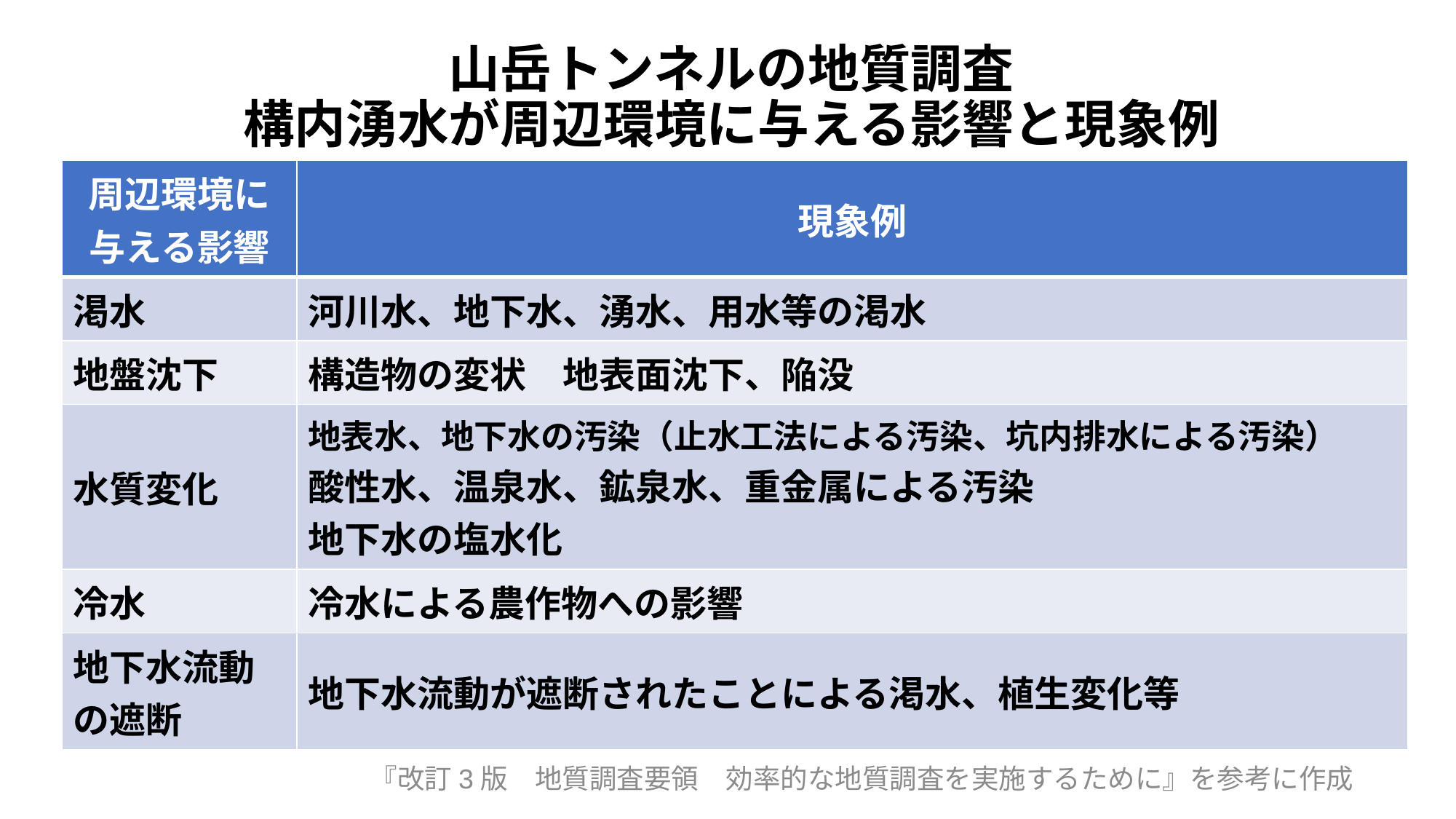

# 山岳トンネルの地質調査 構内湧水が周辺環境に与える影響と現象例
| 周辺環境に与える影響 | 現象例 |
| --- | --- |
| 渇水 | 河川水、地下水、湧水、用水等の渇水 |
| 地盤沈下 | 構造物の変状　地表面沈下、陥没 |
| 水質変化 | 地表水、地下水の汚染（止水工法による汚染、坑内排水による汚染） 酸性水、温泉水、鉱泉水、重金属による汚染 地下水の塩水化 |
| 冷水 | 冷水による農作物への影響 |
| 地下水流動の遮断 | 地下水流動が遮断されたことによる渇水、植生変化等 |
『改訂3版　地質調査要領　効率的な地質調査を実施するために』を参考に作成